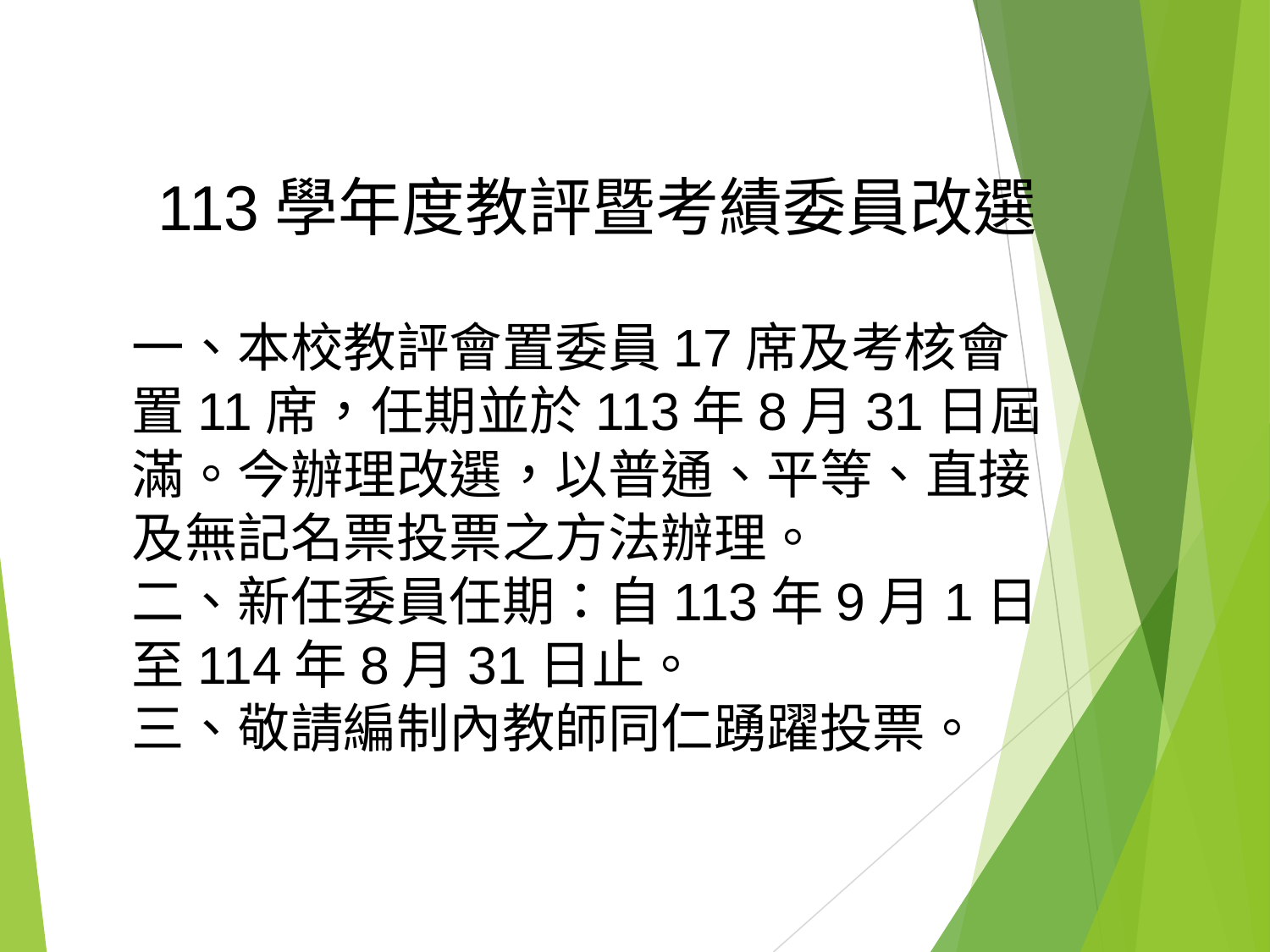

113學年度教評暨考績委員改選
一、本校教評會置委員17席及考核會置11席，任期並於113年8月31日屆滿。今辦理改選，以普通、平等、直接及無記名票投票之方法辦理。
二、新任委員任期：自113年9月1日至114年8月31日止。
三、敬請編制內教師同仁踴躍投票。